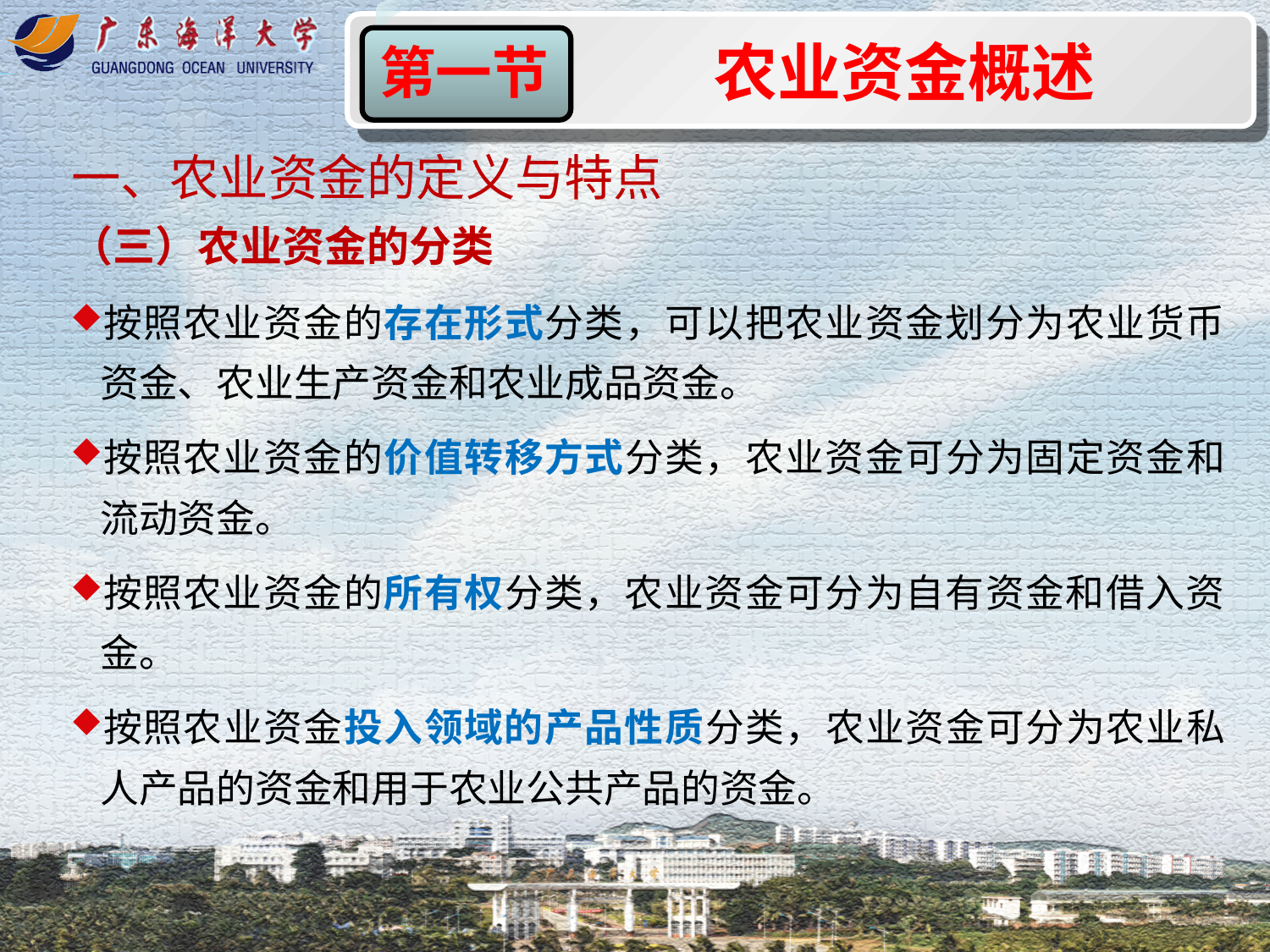

农业资金概述

第一节
一、农业资金的定义与特点
（三）农业资金的分类
按照农业资金的存在形式分类，可以把农业资金划分为农业货币资金、农业生产资金和农业成品资金。
按照农业资金的价值转移方式分类，农业资金可分为固定资金和流动资金。
按照农业资金的所有权分类，农业资金可分为自有资金和借入资金。
按照农业资金投入领域的产品性质分类，农业资金可分为农业私人产品的资金和用于农业公共产品的资金。